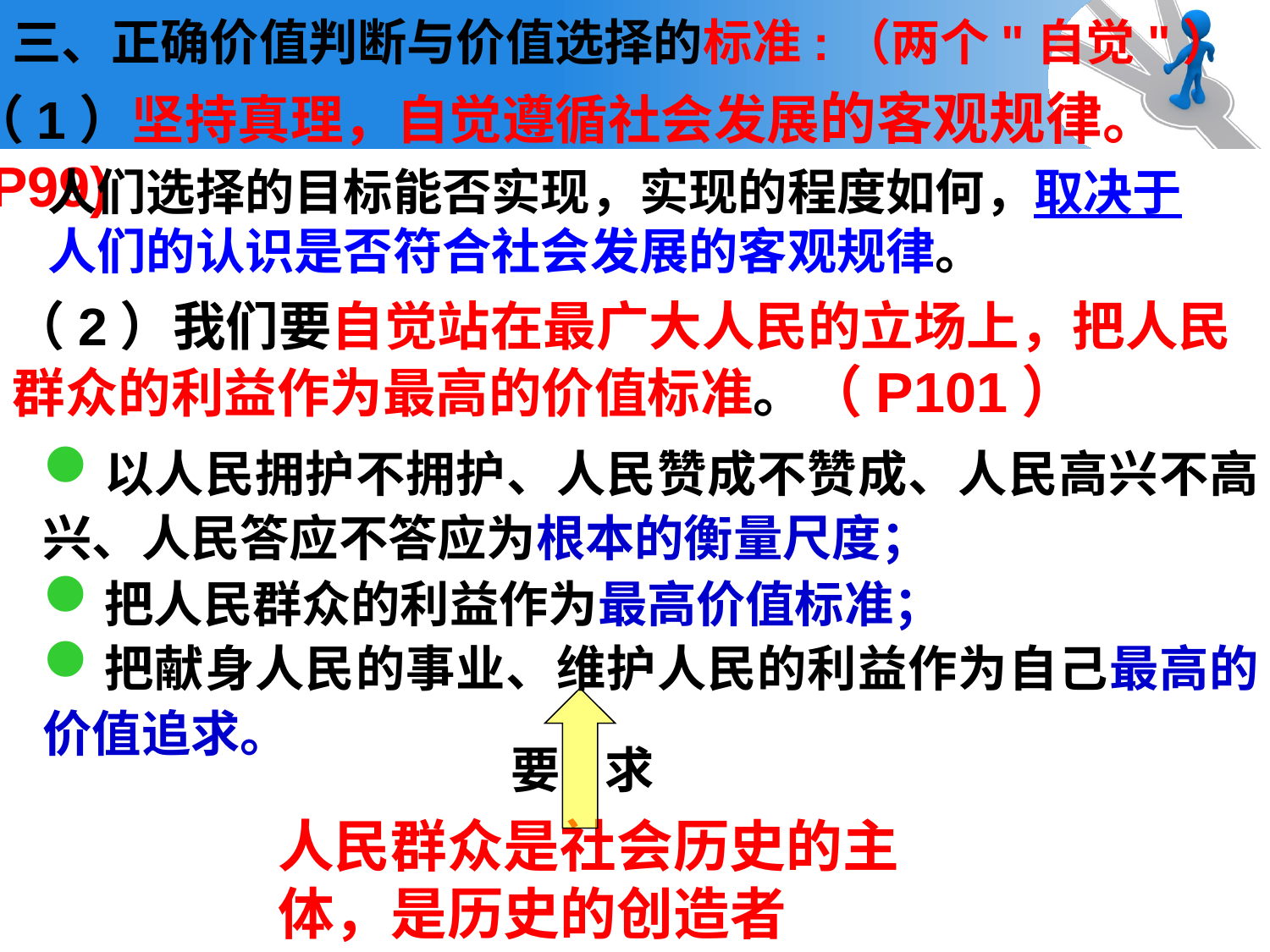

三、正确价值判断与价值选择的标准:（两个"自觉"）
（1）坚持真理，自觉遵循社会发展的客观规律。(P99)

人们选择的目标能否实现，实现的程度如何，取决于
人们的认识是否符合社会发展的客观规律。
（2）我们要自觉站在最广大人民的立场上，把人民群众的利益作为最高的价值标准。（P101）
以人民拥护不拥护、人民赞成不赞成、人民高兴不高兴、人民答应不答应为根本的衡量尺度；
把人民群众的利益作为最高价值标准；
把献身人民的事业、维护人民的利益作为自己最高的价值追求。

要    求
人民群众是社会历史的主体，是历史的创造者